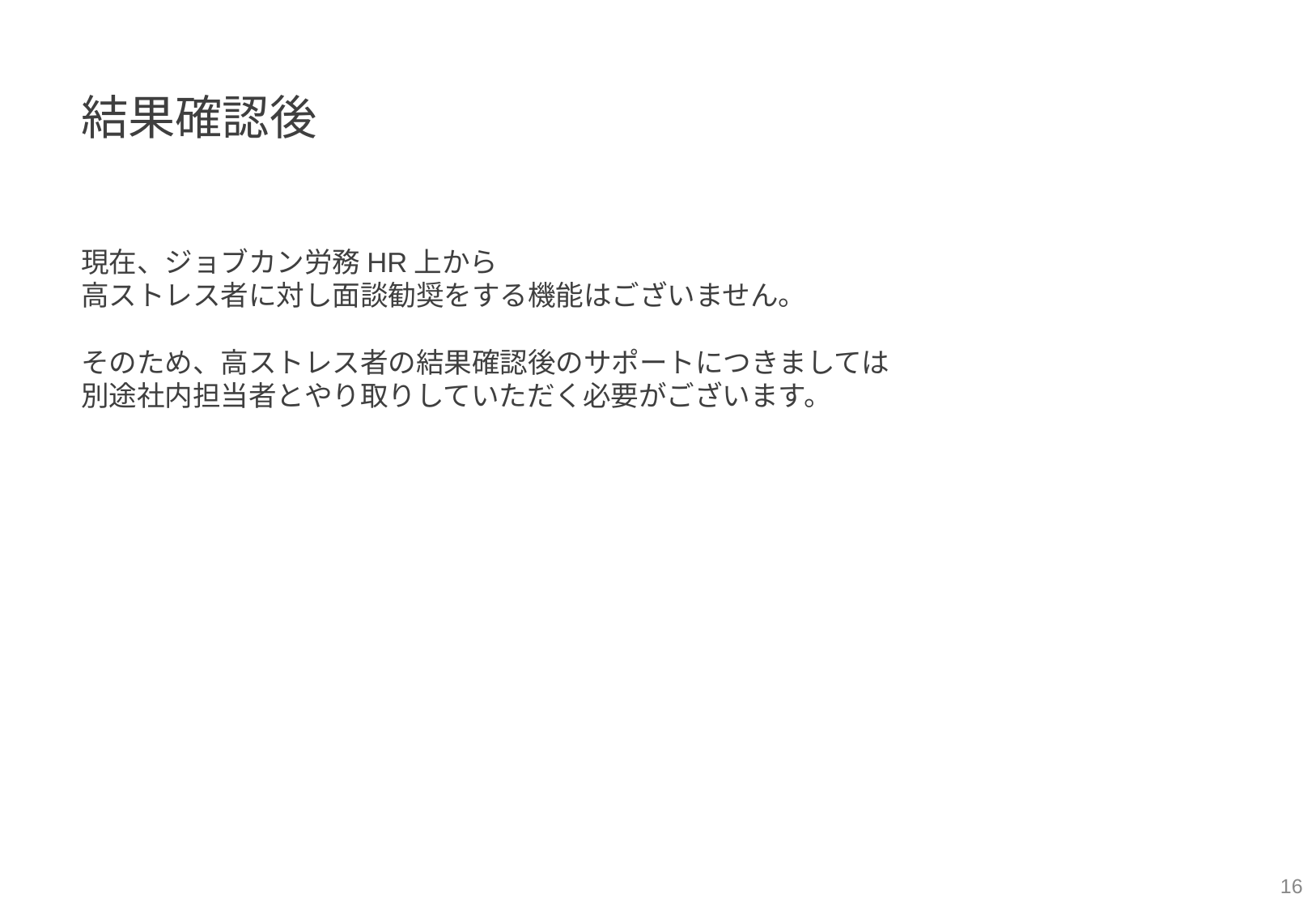

結果確認後
現在、ジョブカン労務HR上から
高ストレス者に対し面談勧奨をする機能はございません。

そのため、高ストレス者の結果確認後のサポートにつきましては
別途社内担当者とやり取りしていただく必要がございます。
16